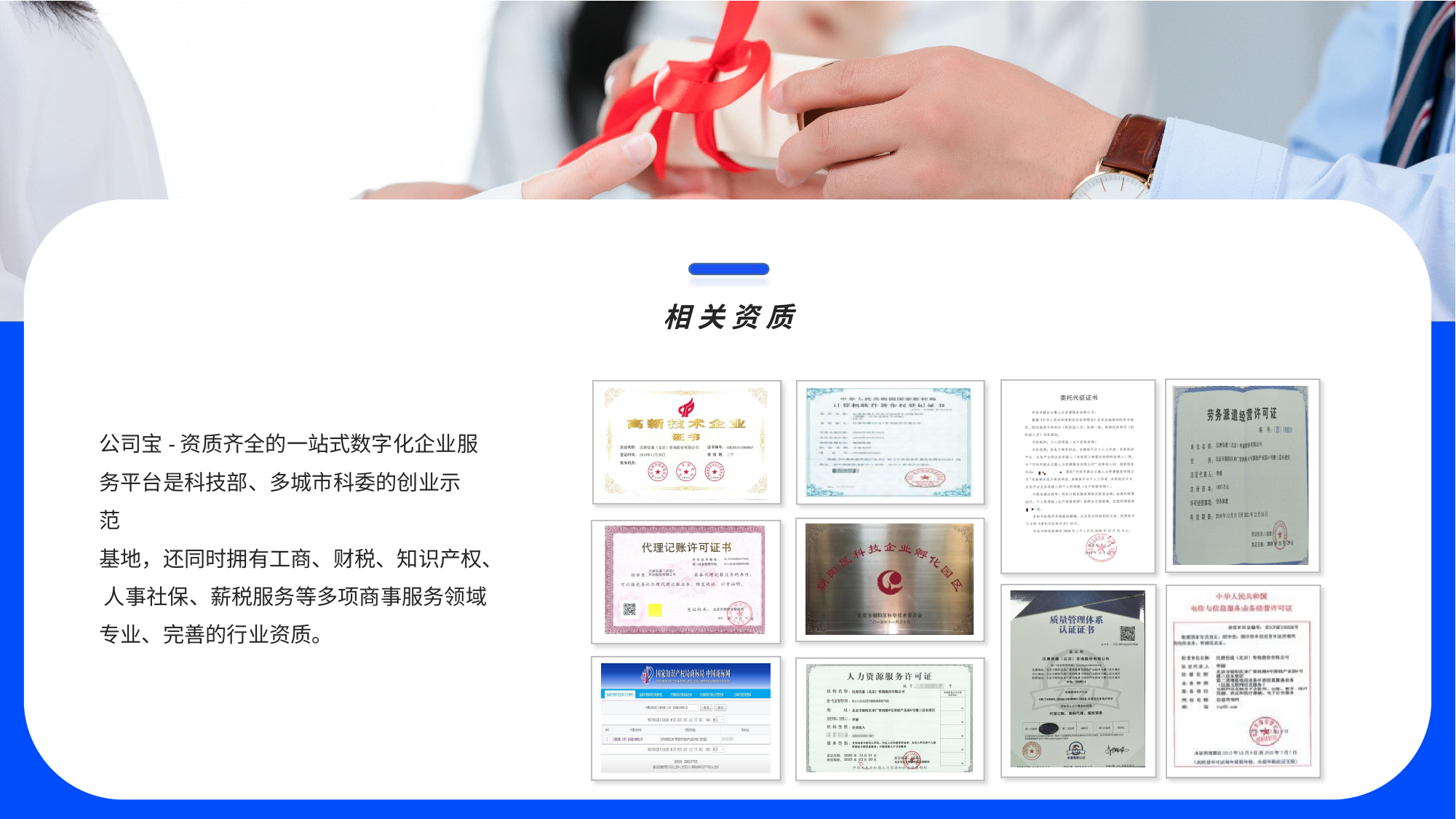

# 相 关 资 质

公司宝-资质齐全的一站式数字化企业服 务平台是科技部、多城市科委的创业示范
基地，还同时拥有工商、财税、知识产权、 人事社保、薪税服务等多项商事服务领域 专业、完善的行业资质。